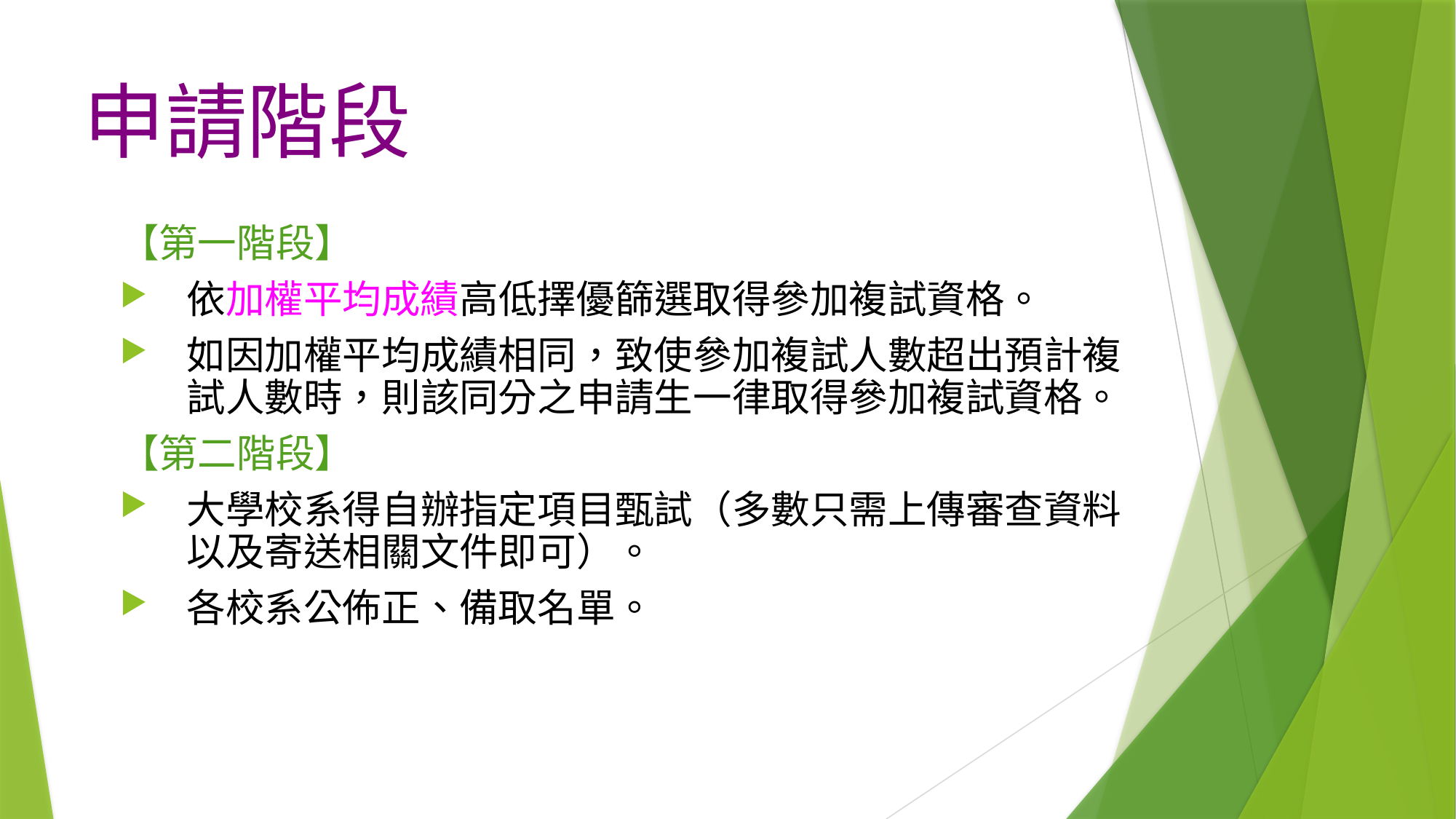

# 申請階段
【第一階段】
依加權平均成績高低擇優篩選取得參加複試資格。
如因加權平均成績相同，致使參加複試人數超出預計複試人數時，則該同分之申請生一律取得參加複試資格。
【第二階段】
大學校系得自辦指定項目甄試（多數只需上傳審查資料以及寄送相關文件即可）。
各校系公佈正、備取名單。